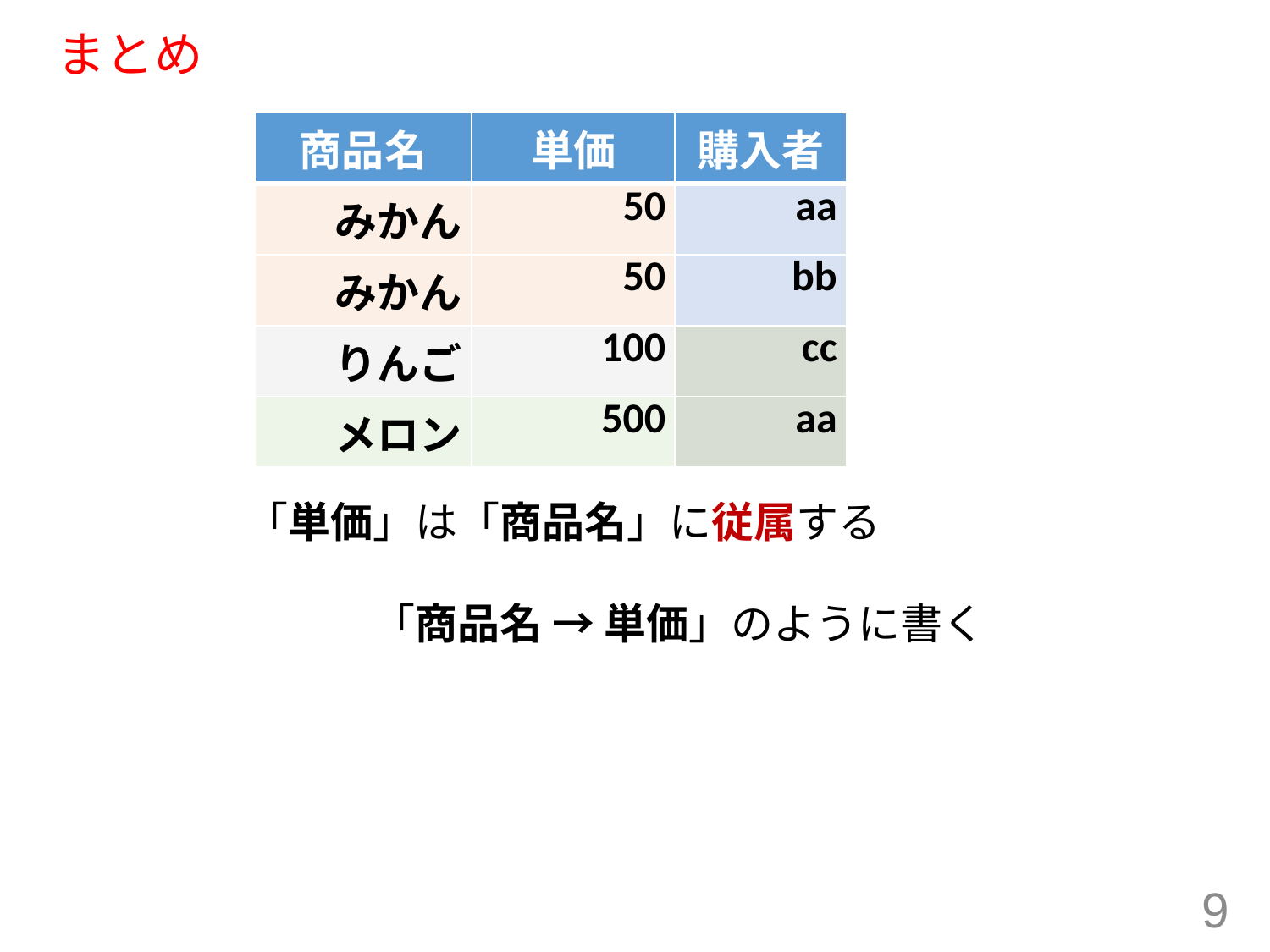

# まとめ
| 商品名 | 単価 | 購入者 |
| --- | --- | --- |
| みかん | 50 | aa |
| みかん | 50 | bb |
| りんご | 100 | cc |
| メロン | 500 | aa |
「単価」は「商品名」に従属する

　　　「商品名 → 単価」のように書く
9